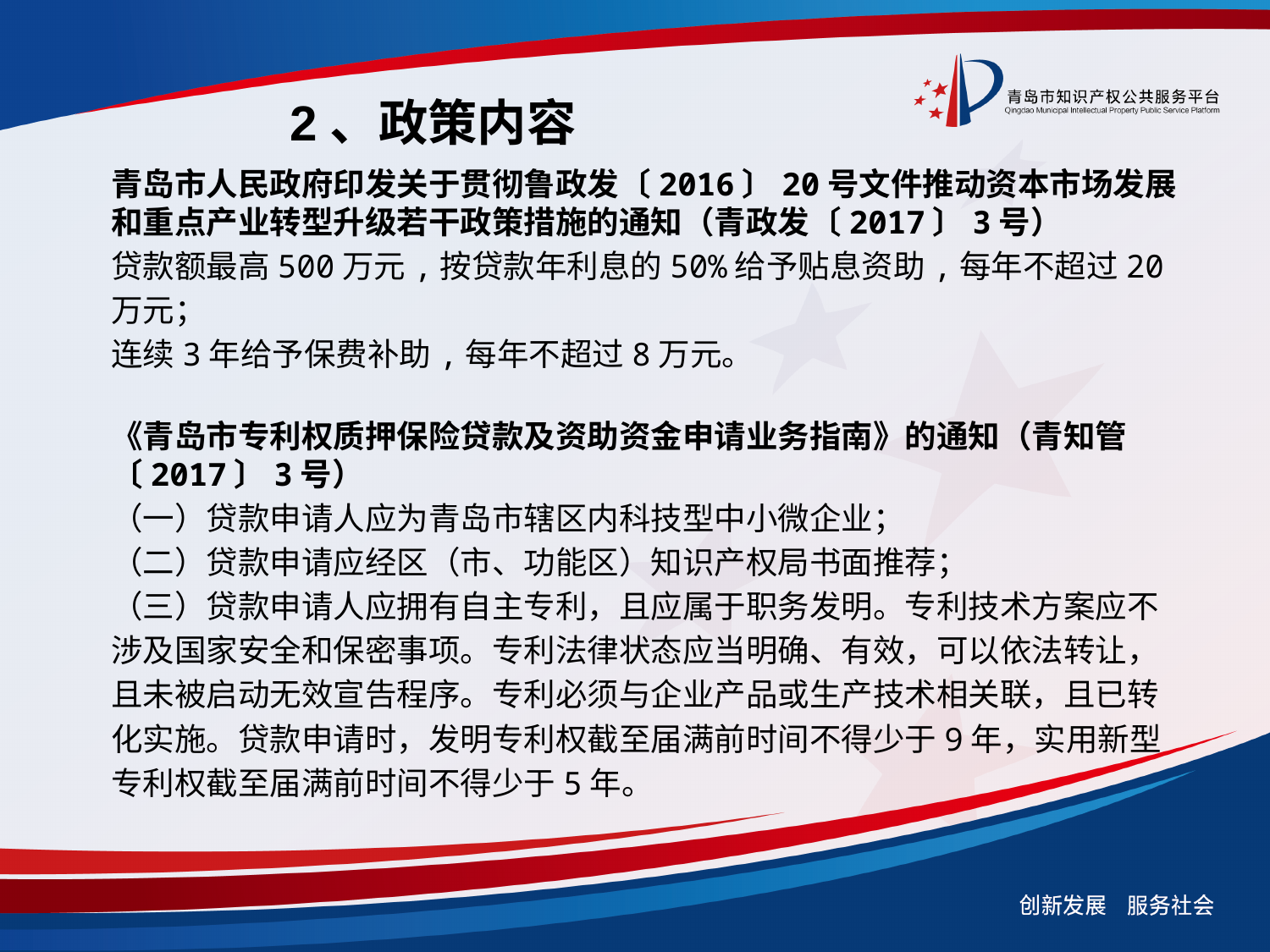

2、政策内容
青岛市人民政府印发关于贯彻鲁政发〔2016〕20号文件推动资本市场发展和重点产业转型升级若干政策措施的通知（青政发〔2017〕3号）
贷款额最高500万元,按贷款年利息的50%给予贴息资助,每年不超过20万元；
连续3年给予保费补助,每年不超过8万元。

《青岛市专利权质押保险贷款及资助资金申请业务指南》的通知（青知管〔2017〕3号）
（一）贷款申请人应为青岛市辖区内科技型中小微企业；
（二）贷款申请应经区（市、功能区）知识产权局书面推荐；
（三）贷款申请人应拥有自主专利，且应属于职务发明。专利技术方案应不涉及国家安全和保密事项。专利法律状态应当明确、有效，可以依法转让，且未被启动无效宣告程序。专利必须与企业产品或生产技术相关联，且已转化实施。贷款申请时，发明专利权截至届满前时间不得少于9年，实用新型专利权截至届满前时间不得少于5年。